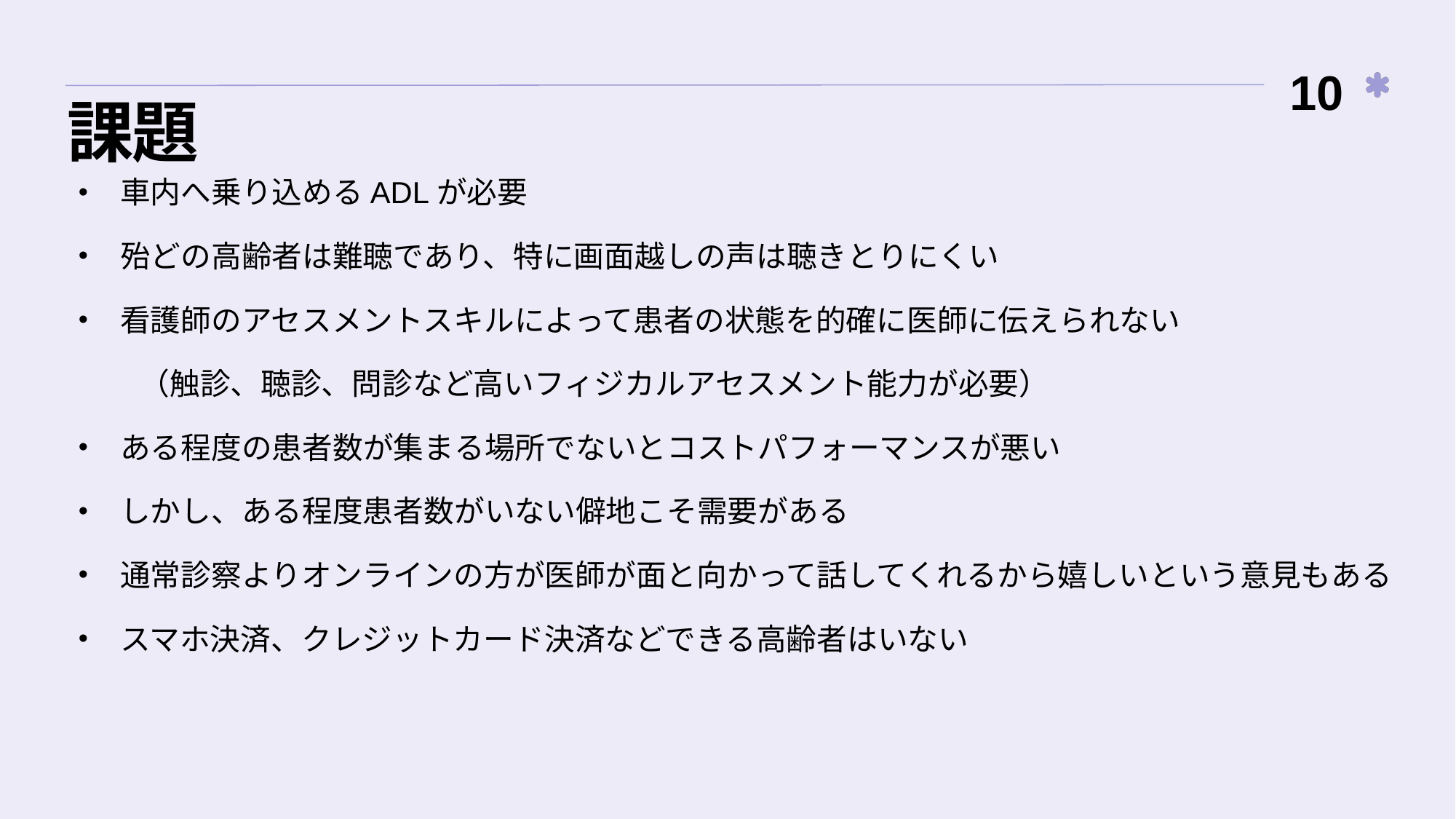

10
# 課題
車内へ乗り込めるADLが必要
殆どの高齢者は難聴であり、特に画面越しの声は聴きとりにくい
看護師のアセスメントスキルによって患者の状態を的確に医師に伝えられない
　　（触診、聴診、問診など高いフィジカルアセスメント能力が必要）
ある程度の患者数が集まる場所でないとコストパフォーマンスが悪い
しかし、ある程度患者数がいない僻地こそ需要がある
通常診察よりオンラインの方が医師が面と向かって話してくれるから嬉しいという意見もある
スマホ決済、クレジットカード決済などできる高齢者はいない